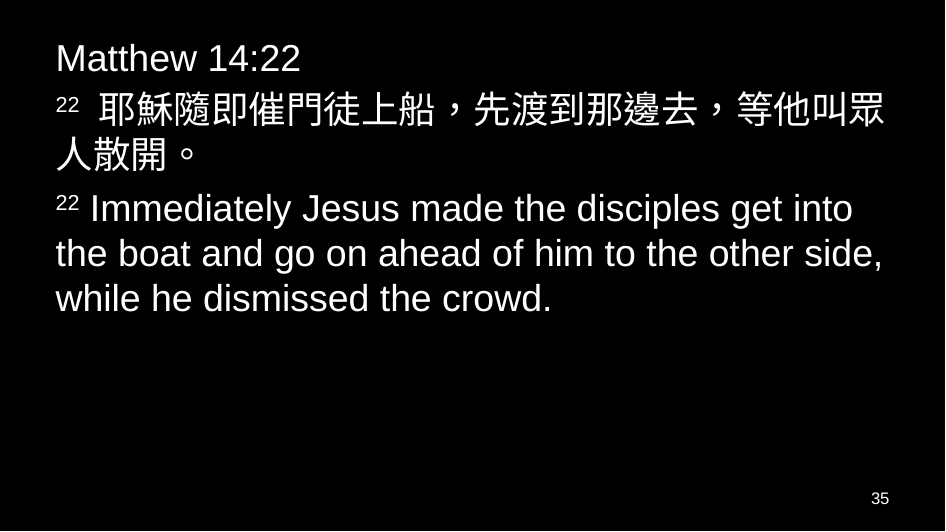

Matthew 14:22
22 耶穌隨即催門徒上船，先渡到那邊去，等他叫眾人散開。
22 Immediately Jesus made the disciples get into the boat and go on ahead of him to the other side, while he dismissed the crowd.

35